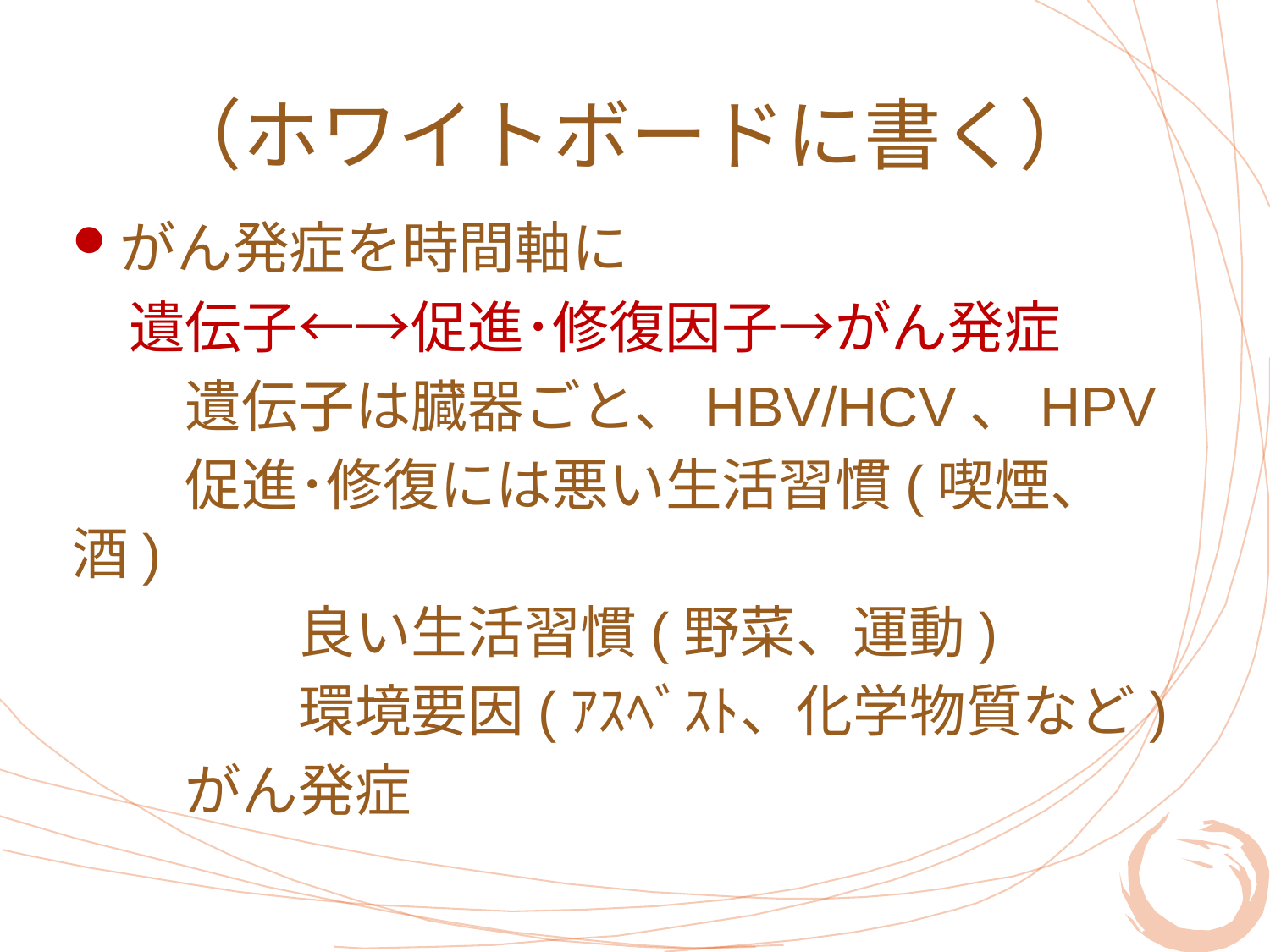

# （ホワイトボードに書く）
がん発症を時間軸に
　遺伝子←→促進･修復因子→がん発症
　　遺伝子は臓器ごと、HBV/HCV、HPV
　　促進･修復には悪い生活習慣(喫煙、酒)
　　　　良い生活習慣(野菜、運動)
　　　　環境要因(ｱｽﾍﾞｽﾄ、化学物質など)
　　がん発症